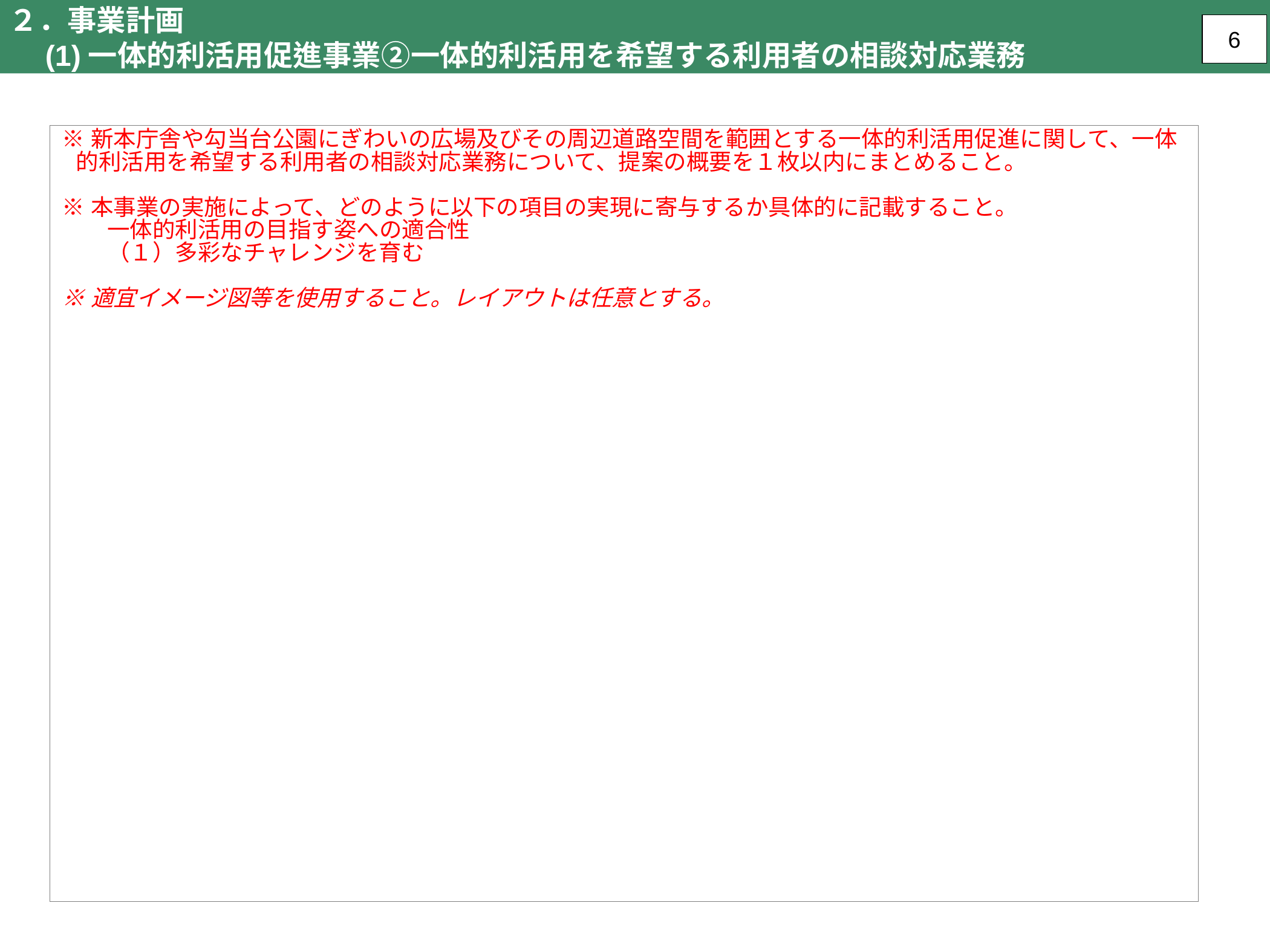

２．事業計画
　(1)一体的利活用促進事業②一体的利活用を希望する利用者の相談対応業務
6
| ※新本庁舎や勾当台公園にぎわいの広場及びその周辺道路空間を範囲とする一体的利活用促進に関して、一体的利活用を希望する利用者の相談対応業務について、提案の概要を１枚以内にまとめること。 ※本事業の実施によって、どのように以下の項目の実現に寄与するか具体的に記載すること。 　　一体的利活用の目指す姿への適合性 　　（１）多彩なチャレンジを育む 　 ※適宜イメージ図等を使用すること。レイアウトは任意とする。 |
| --- |